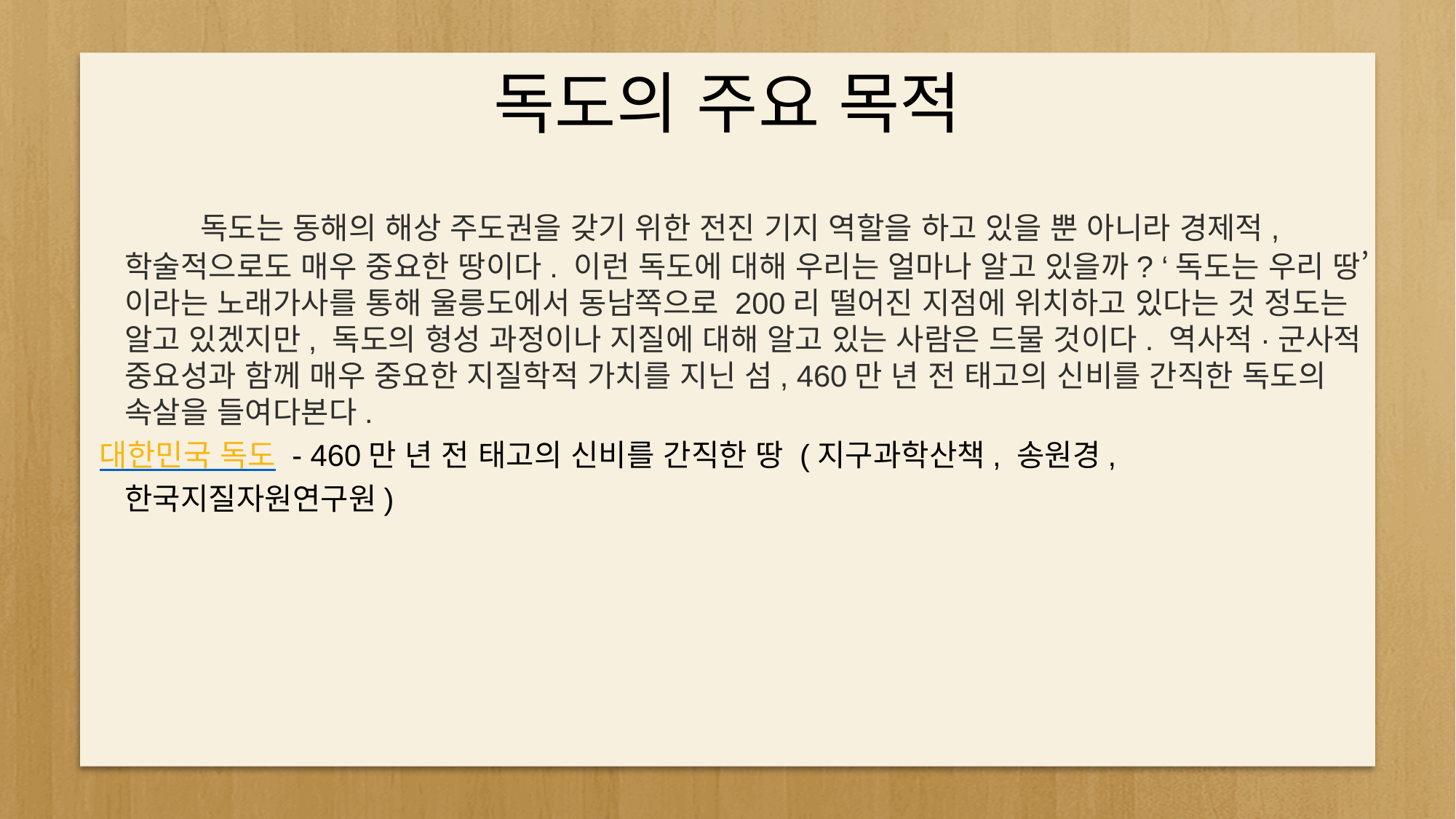

# 독도의 주요 목적
         독도는 동해의 해상 주도권을 갖기 위한 전진 기지 역할을 하고 있을 뿐 아니라 경제적, 학술적으로도 매우 중요한 땅이다. 이런 독도에 대해 우리는 얼마나 알고 있을까? ‘독도는 우리 땅’이라는 노래가사를 통해 울릉도에서 동남쪽으로 200리 떨어진 지점에 위치하고 있다는 것 정도는 알고 있겠지만, 독도의 형성 과정이나 지질에 대해 알고 있는 사람은 드물 것이다. 역사적·군사적 중요성과 함께 매우 중요한 지질학적 가치를 지닌 섬, 460만 년 전 태고의 신비를 간직한 독도의 속살을 들여다본다.
 대한민국 독도 - 460만 년 전 태고의 신비를 간직한 땅 (지구과학산책, 송원경, 한국지질자원연구원)